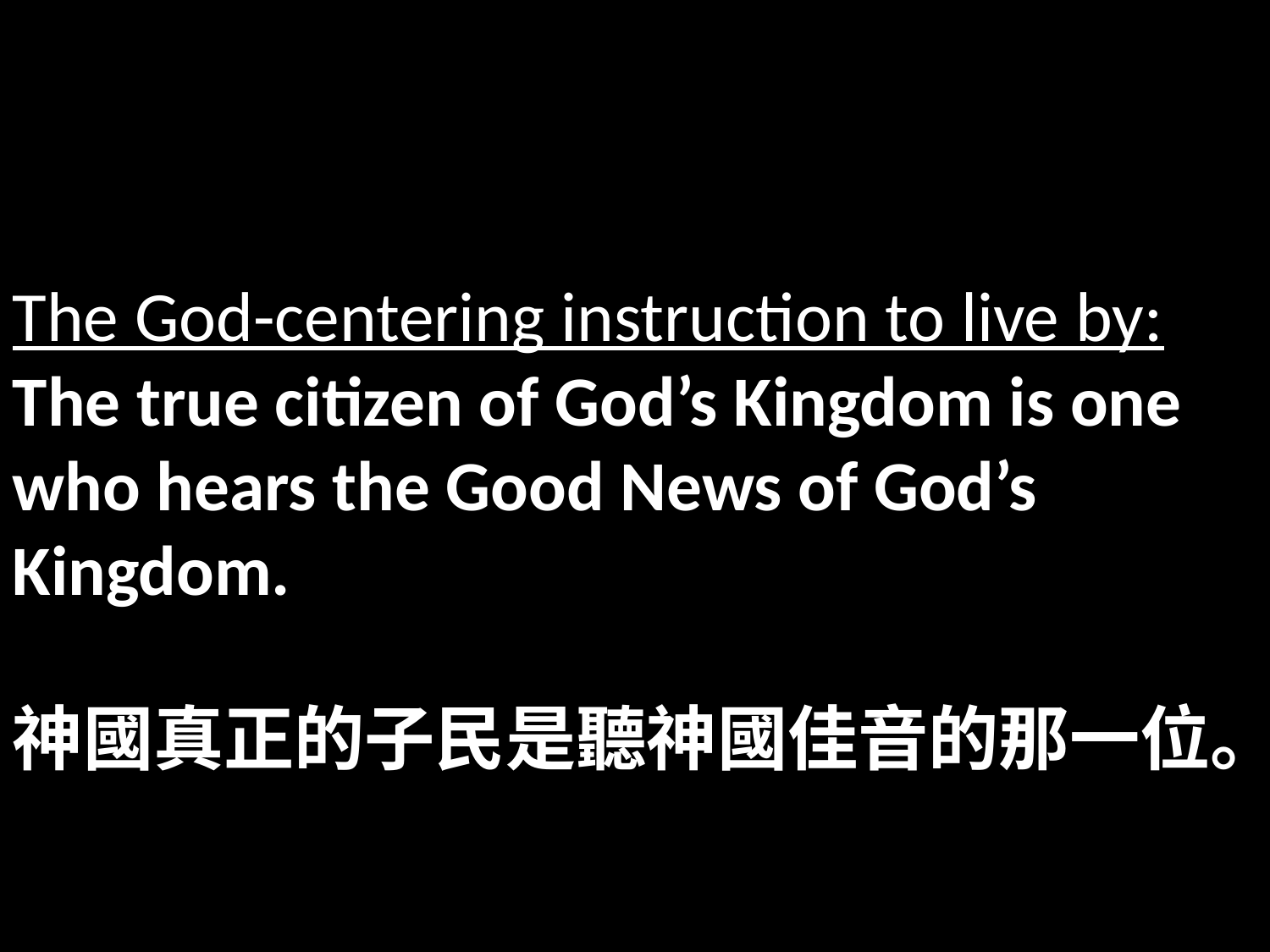

The God-centering instruction to live by:
The true citizen of God’s Kingdom is one who hears the Good News of God’s Kingdom.

神國真正的子民是聽神國佳音的那一位。